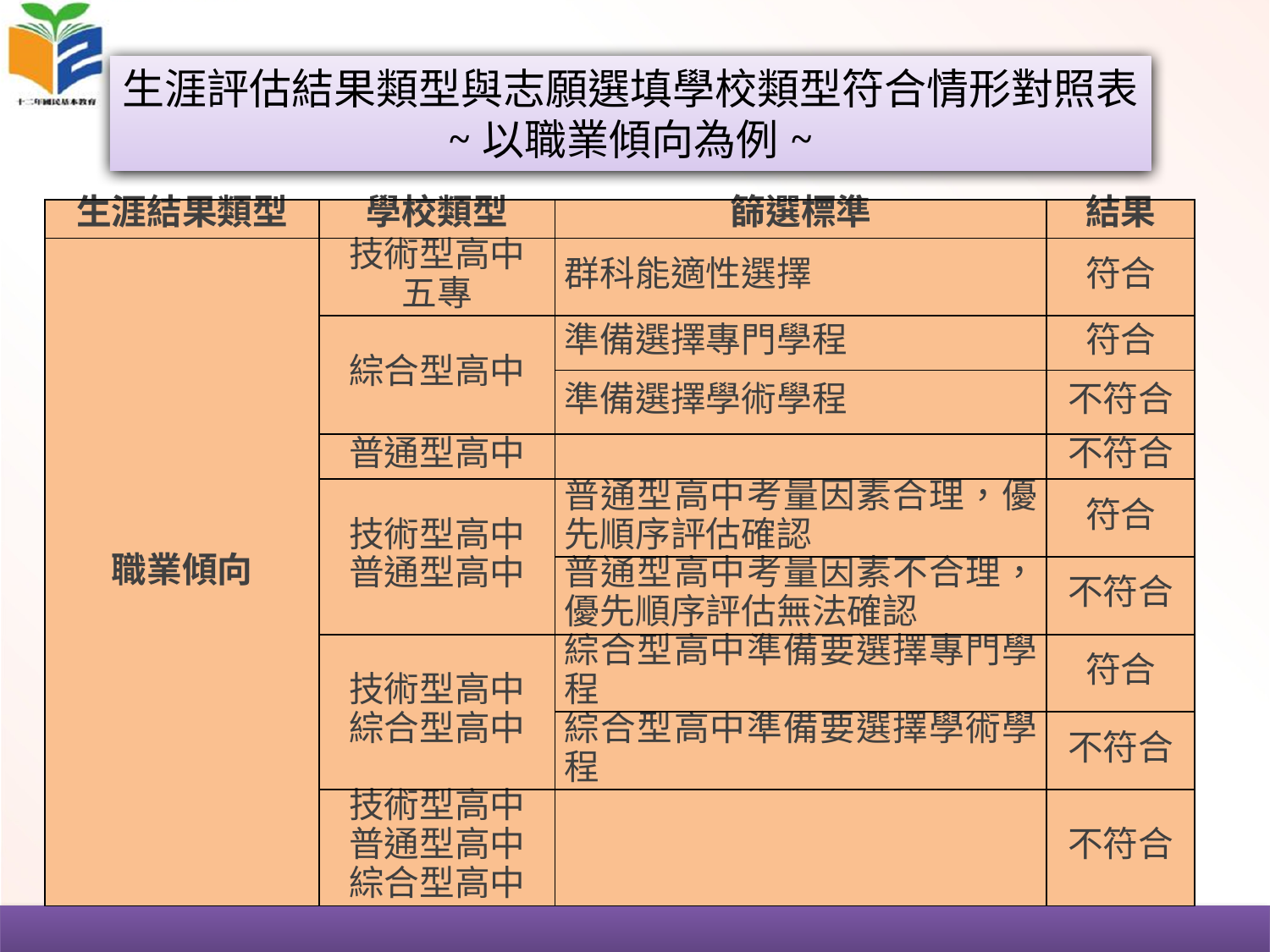

生涯評估結果類型與志願選填學校類型符合情形對照表
~以職業傾向為例~
| 生涯結果類型 | 學校類型 | 篩選標準 | 結果 |
| --- | --- | --- | --- |
| 職業傾向 | 技術型高中 五專 | 群科能適性選擇 | 符合 |
|  | 綜合型高中 | 準備選擇專門學程 | 符合 |
|  |  | 準備選擇學術學程 | 不符合 |
|  | 普通型高中 |  | 不符合 |
|  | 技術型高中 普通型高中 | 普通型高中考量因素合理，優先順序評估確認 | 符合 |
|  |  | 普通型高中考量因素不合理，優先順序評估無法確認 | 不符合 |
|  | 技術型高中 綜合型高中 | 綜合型高中準備要選擇專門學程 | 符合 |
|  |  | 綜合型高中準備要選擇學術學程 | 不符合 |
|  | 技術型高中 普通型高中 綜合型高中 |  | 不符合 |